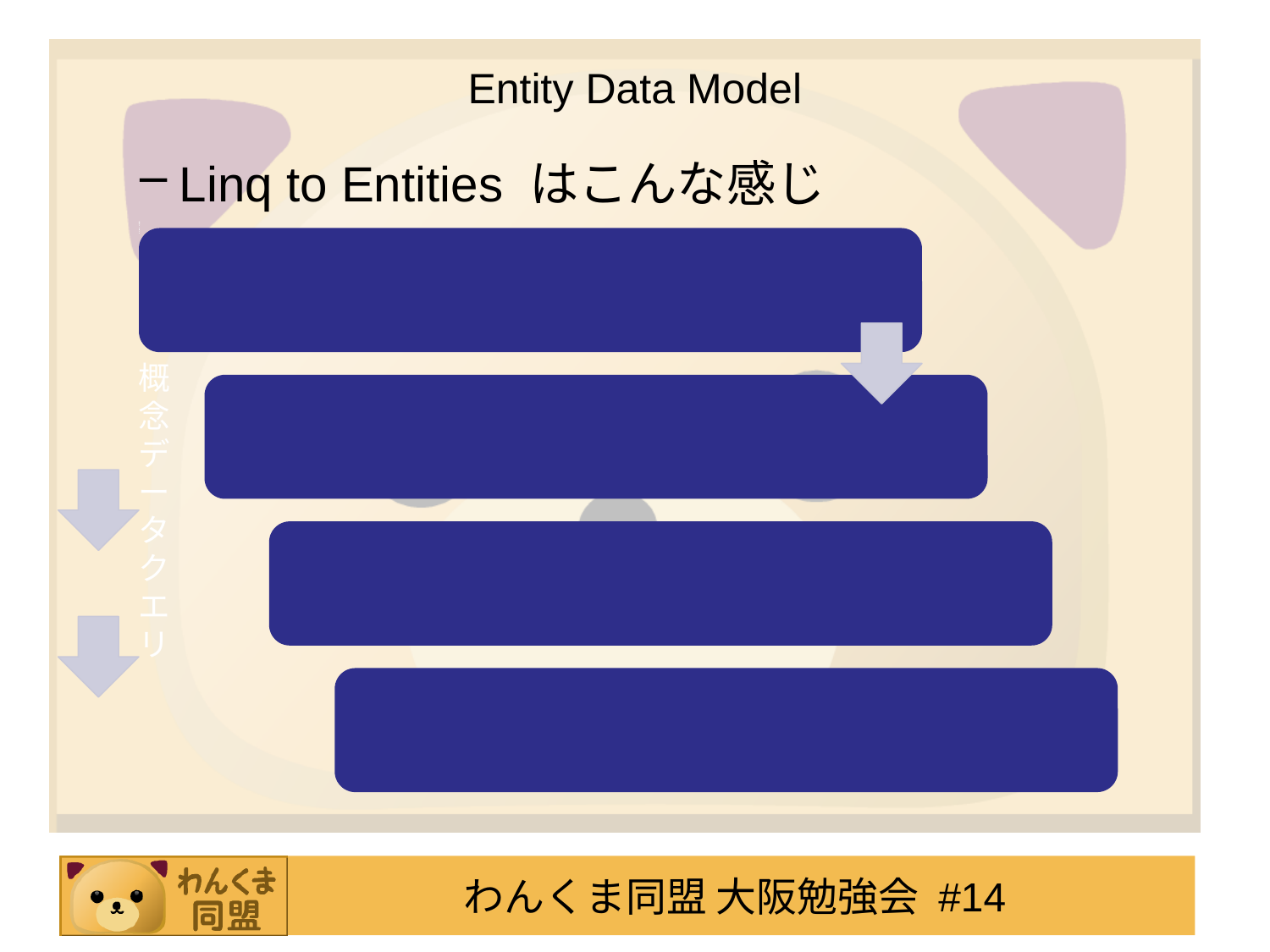

# Entity Data Model
Linq to Entities はこんな感じ
概念データクエリ